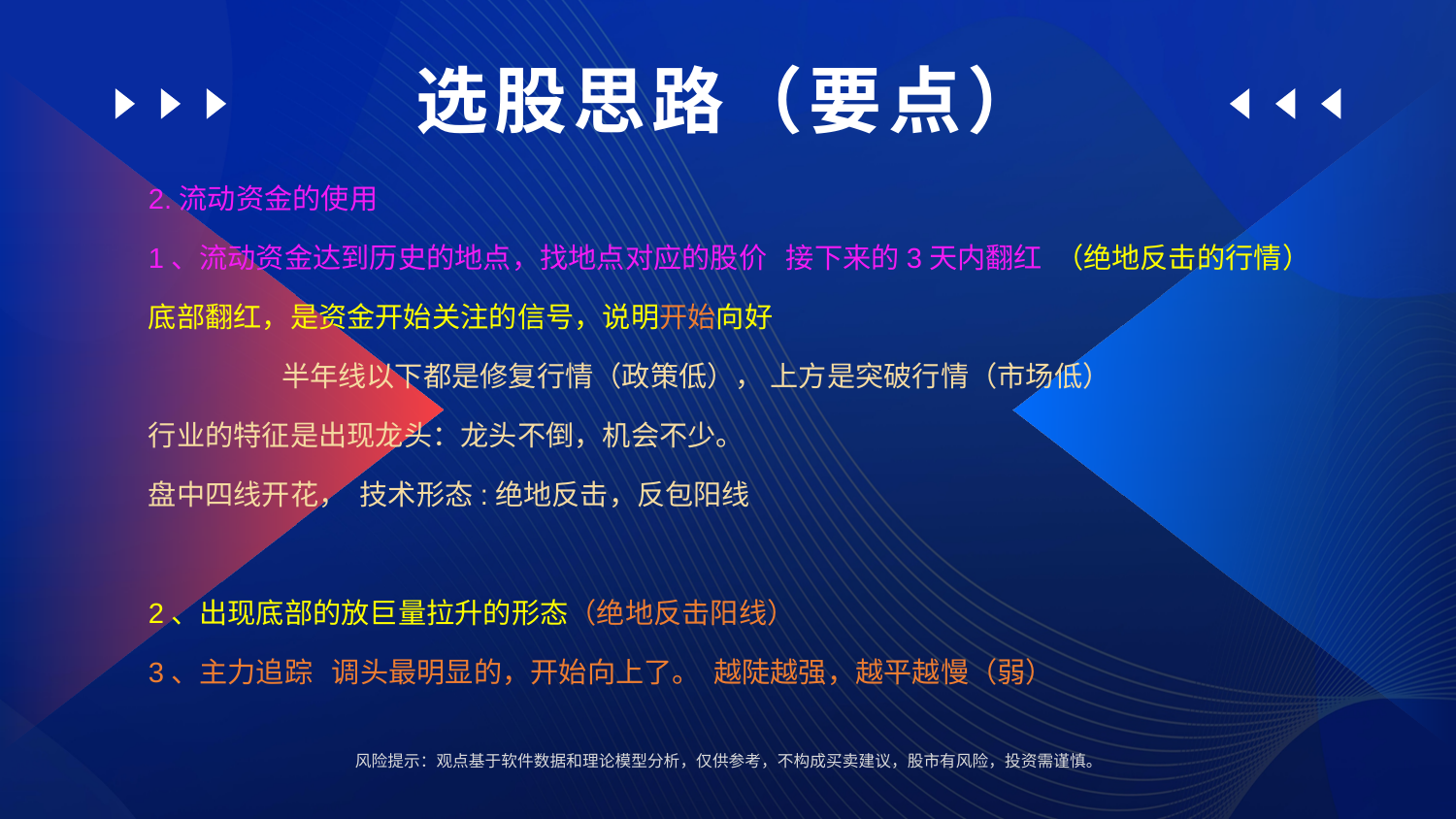

选股思路（要点）
2.流动资金的使用
1、流动资金达到历史的地点，找地点对应的股价   接下来的3天内翻红  （绝地反击的行情）
底部翻红，是资金开始关注的信号，说明开始向好
                    半年线以下都是修复行情（政策低）， 上方是突破行情（市场低）
行业的特征是出现龙头：龙头不倒，机会不少。
盘中四线开花，  技术形态:绝地反击，反包阳线

2、出现底部的放巨量拉升的形态（绝地反击阳线）
3、主力追踪   调头最明显的，开始向上了。  越陡越强，越平越慢（弱）